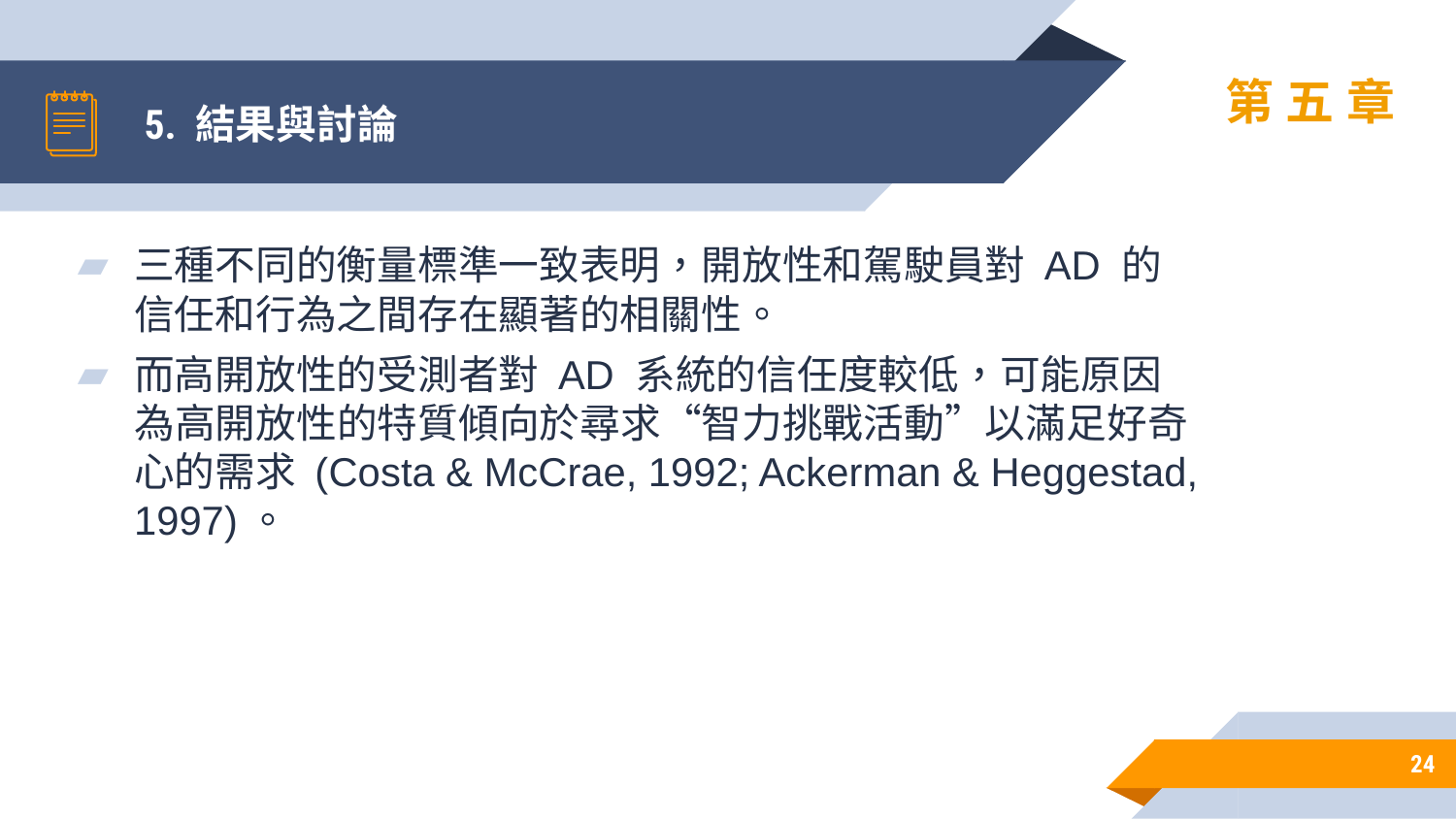

# 5. 結果與討論
第五章

三種不同的衡量標準一致表明，開放性和駕駛員對 AD 的信任和行為之間存在顯著的相關性。
而高開放性的受測者對 AD 系統的信任度較低，可能原因為高開放性的特質傾向於尋求“智力挑戰活動”以滿足好奇心的需求 (Costa & McCrae, 1992; Ackerman & Heggestad, 1997)。

24